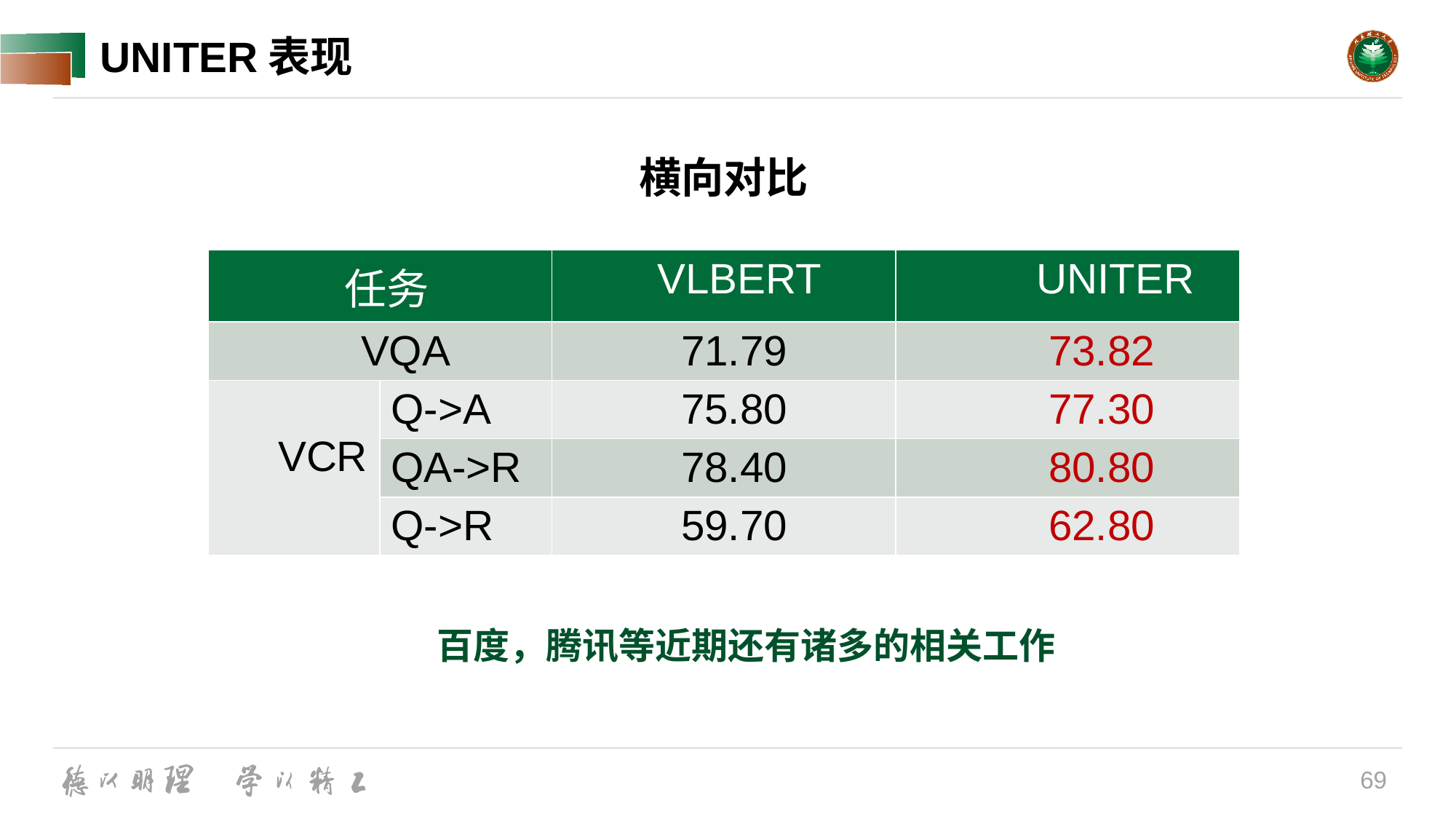

# UNITER表现
横向对比
| 任务 |  | VLBERT | UNITER |
| --- | --- | --- | --- |
| VQA |  | 71.79 | 73.82 |
| VCR | Q->A | 75.80 | 77.30 |
|  | QA->R | 78.40 | 80.80 |
|  | Q->R | 59.70 | 62.80 |
百度，腾讯等近期还有诸多的相关工作